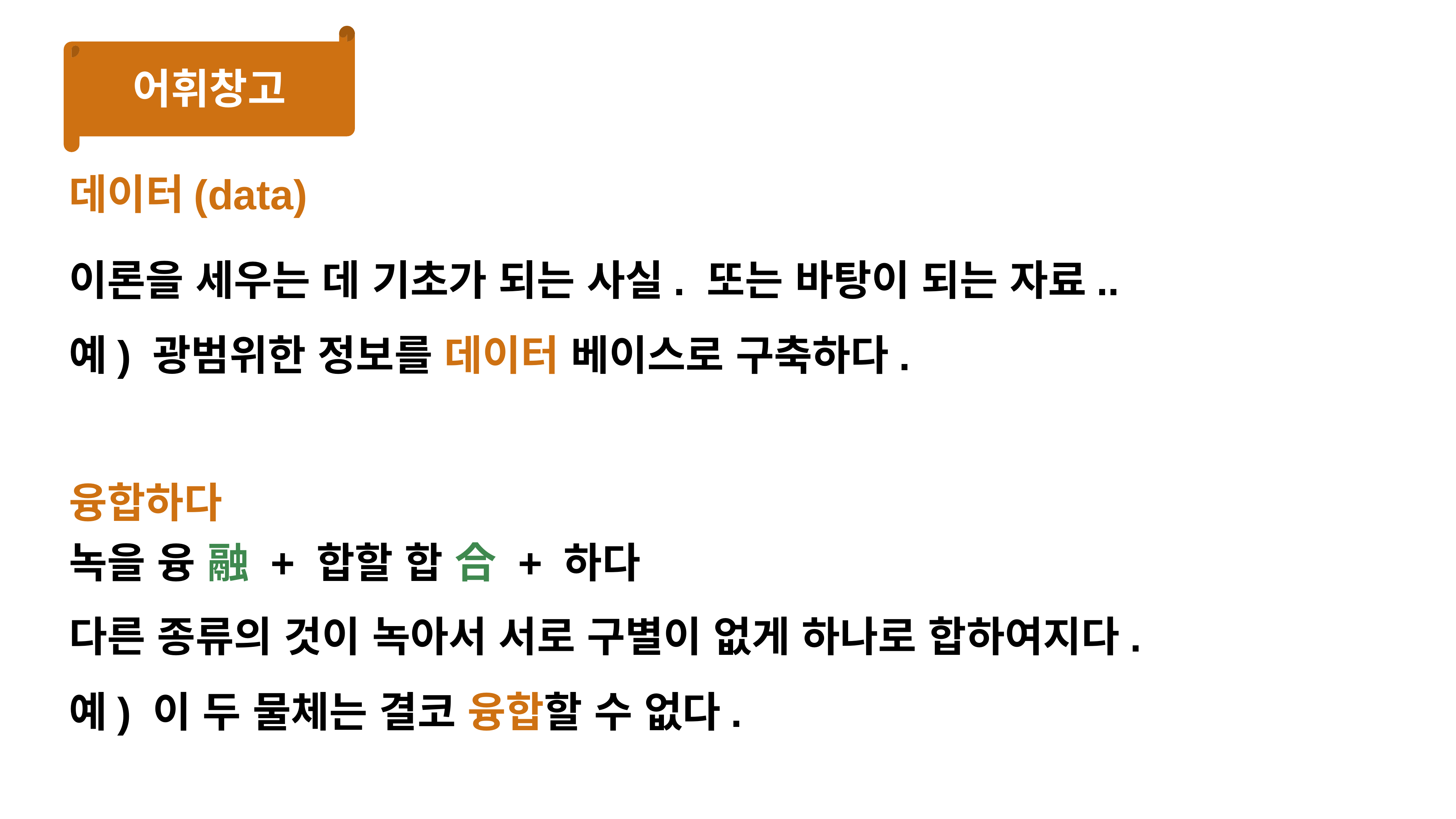

어휘창고
데이터(data)
이론을 세우는 데 기초가 되는 사실. 또는 바탕이 되는 자료..
예) 광범위한 정보를 데이터 베이스로 구축하다.
융합하다
녹을 융 融 + 합할 합 合 + 하다
다른 종류의 것이 녹아서 서로 구별이 없게 하나로 합하여지다.
예) 이 두 물체는 결코 융합할 수 없다.